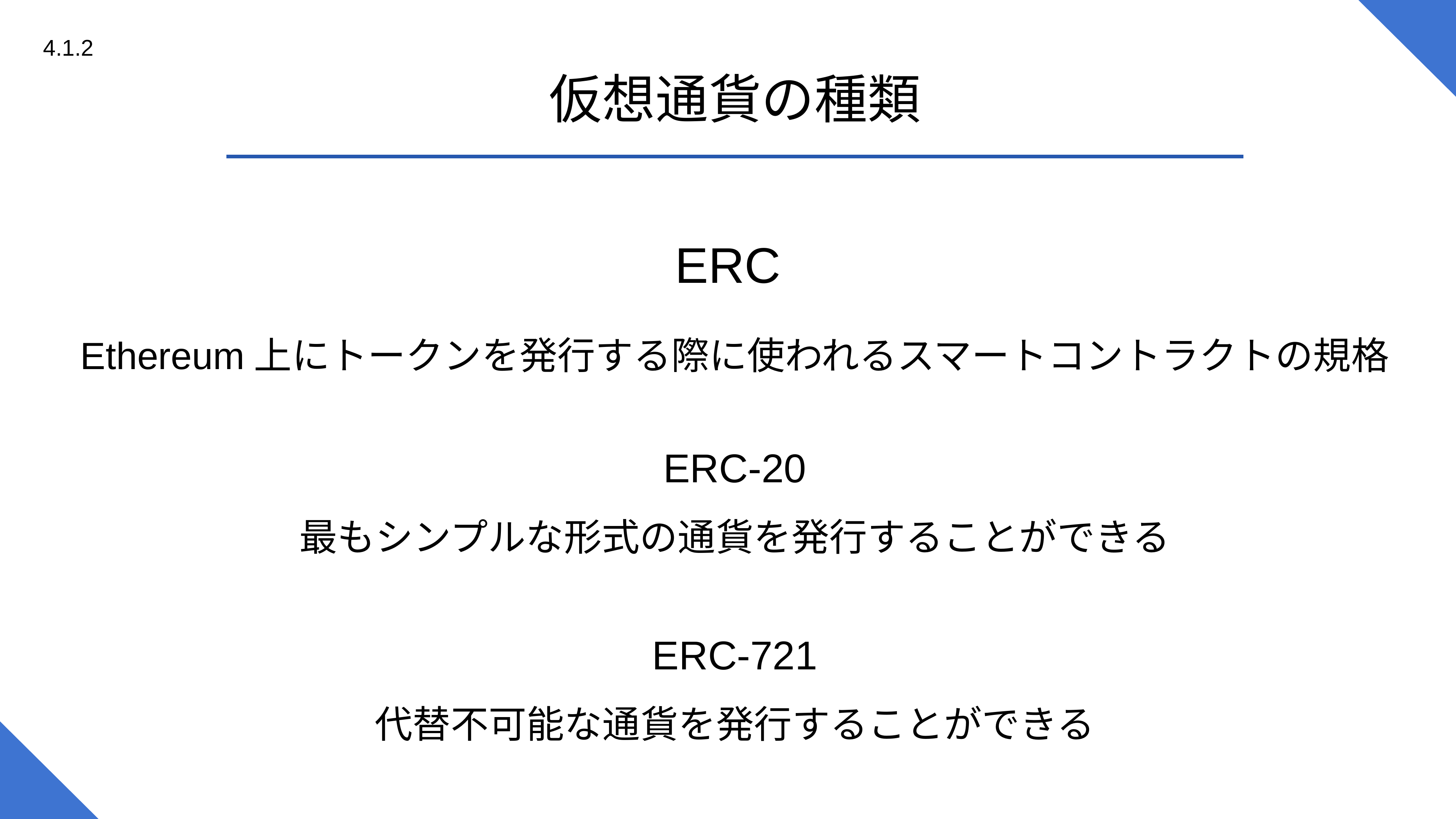

4.1.2
仮想通貨の種類
ERC
Ethereum上にトークンを発行する際に使われるスマートコントラクトの規格
ERC-20
最もシンプルな形式の通貨を発行することができる
ERC-721
代替不可能な通貨を発行することができる
68